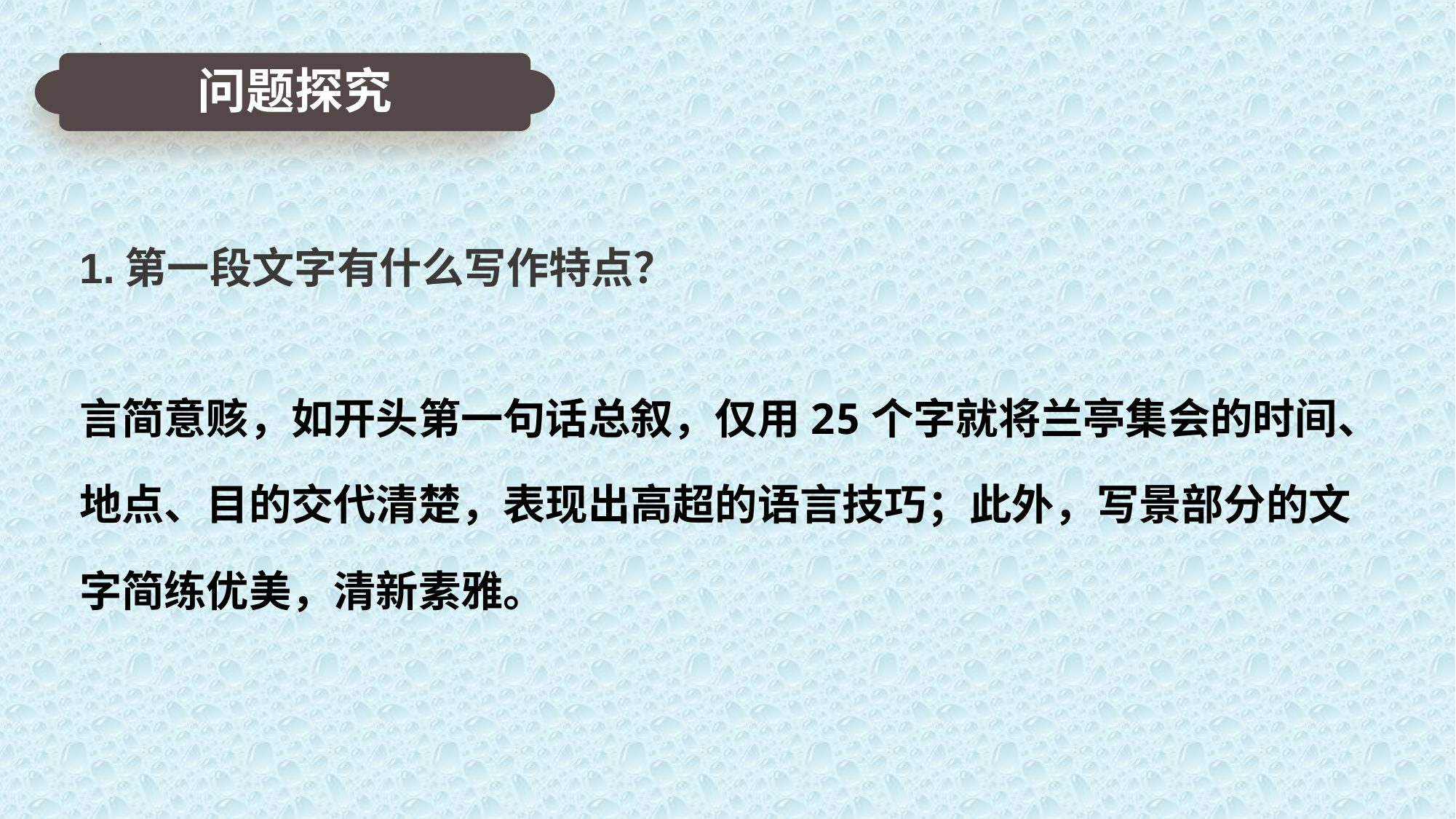

问题探究
1.第一段文字有什么写作特点？
言简意赅，如开头第一句话总叙，仅用25个字就将兰亭集会的时间、地点、目的交代清楚，表现出高超的语言技巧；此外，写景部分的文字简练优美，清新素雅。